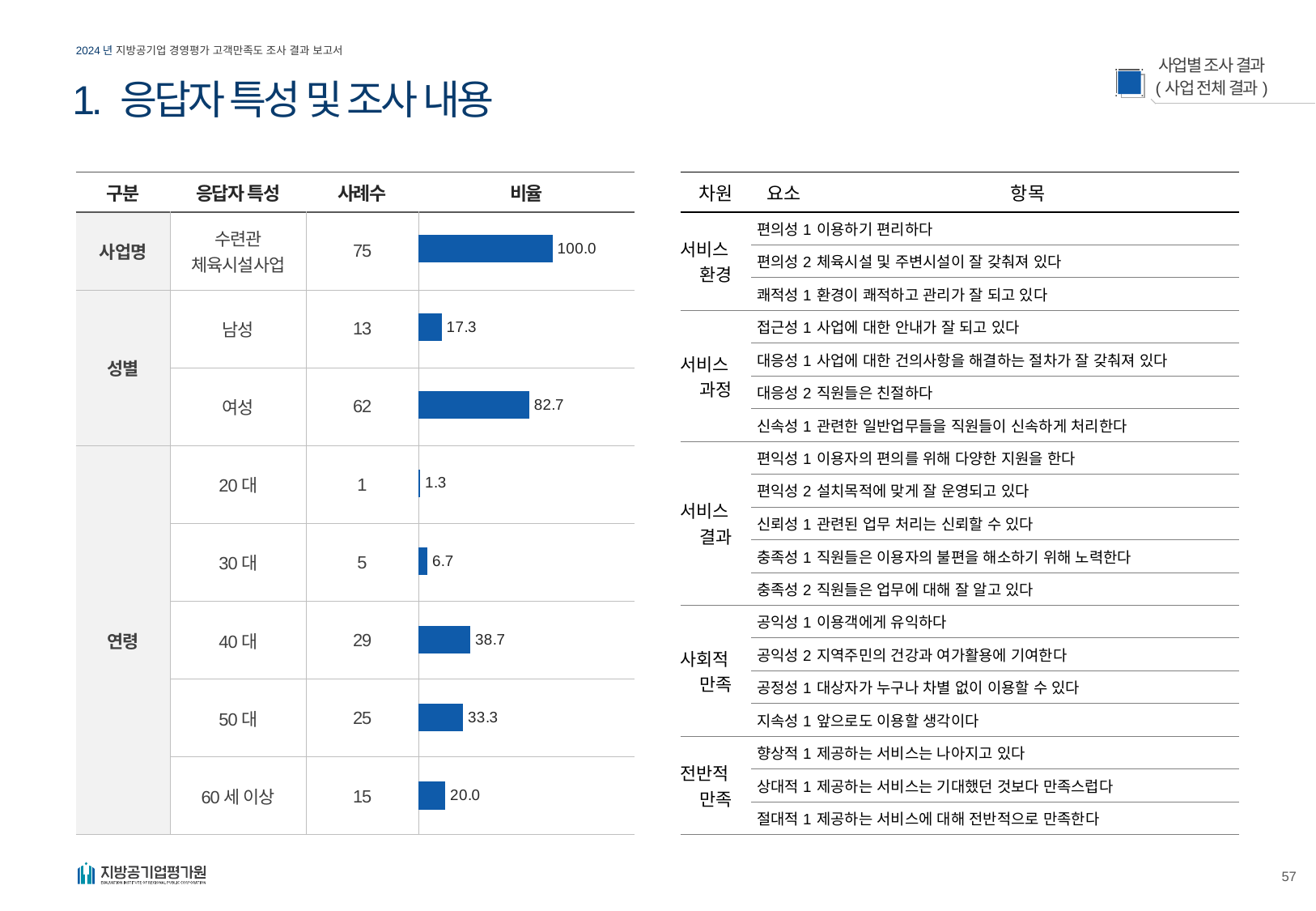

1. 응답자 특성 및 조사 내용
| 구분 | 응답자 특성 | 사례수 | 비율 |
| --- | --- | --- | --- |
| 사업명 | 수련관 체육시설사업 | 75 |  |
| 성별 | 남성 | 13 |  |
|  | 여성 | 62 |  |
| 연령 | 20대 | 1 |  |
|  | 30대 | 5 |  |
|  | 40대 | 29 |  |
|  | 50대 | 25 |  |
|  | 60세 이상 | 15 |  |
| 차원 | 요소 | 항목 |
| --- | --- | --- |
| 서비스 환경 | 편의성1 | 이용하기 편리하다 |
|  | 편의성2 | 체육시설 및 주변시설이 잘 갖춰져 있다 |
|  | 쾌적성1 | 환경이 쾌적하고 관리가 잘 되고 있다 |
| 서비스 과정 | 접근성1 | 사업에 대한 안내가 잘 되고 있다 |
|  | 대응성1 | 사업에 대한 건의사항을 해결하는 절차가 잘 갖춰져 있다 |
|  | 대응성2 | 직원들은 친절하다 |
|  | 신속성1 | 관련한 일반업무들을 직원들이 신속하게 처리한다 |
| 서비스 결과 | 편익성1 | 이용자의 편의를 위해 다양한 지원을 한다 |
|  | 편익성2 | 설치목적에 맞게 잘 운영되고 있다 |
|  | 신뢰성1 | 관련된 업무 처리는 신뢰할 수 있다 |
|  | 충족성1 | 직원들은 이용자의 불편을 해소하기 위해 노력한다 |
|  | 충족성2 | 직원들은 업무에 대해 잘 알고 있다 |
| 사회적 만족 | 공익성1 | 이용객에게 유익하다 |
|  | 공익성2 | 지역주민의 건강과 여가활용에 기여한다 |
|  | 공정성1 | 대상자가 누구나 차별 없이 이용할 수 있다 |
|  | 지속성1 | 앞으로도 이용할 생각이다 |
| 전반적 만족 | 향상적1 | 제공하는 서비스는 나아지고 있다 |
|  | 상대적1 | 제공하는 서비스는 기대했던 것보다 만족스럽다 |
|  | 절대적1 | 제공하는 서비스에 대해 전반적으로 만족한다 |

### Chart

| Category | 계열 1 |
|---|---|
| 수련관 체육시설사업 | 100.0 |
| 남성 | 17.333333333333336 |
| 여성 | 82.66666666666667 |
| 20대 | 1.3333333333333335 |
| 30대 | 6.666666666666667 |
| 40대 | 38.666666666666664 |
| 50대 | 33.33333333333333 |
| 60세 이상 | 20.0 |